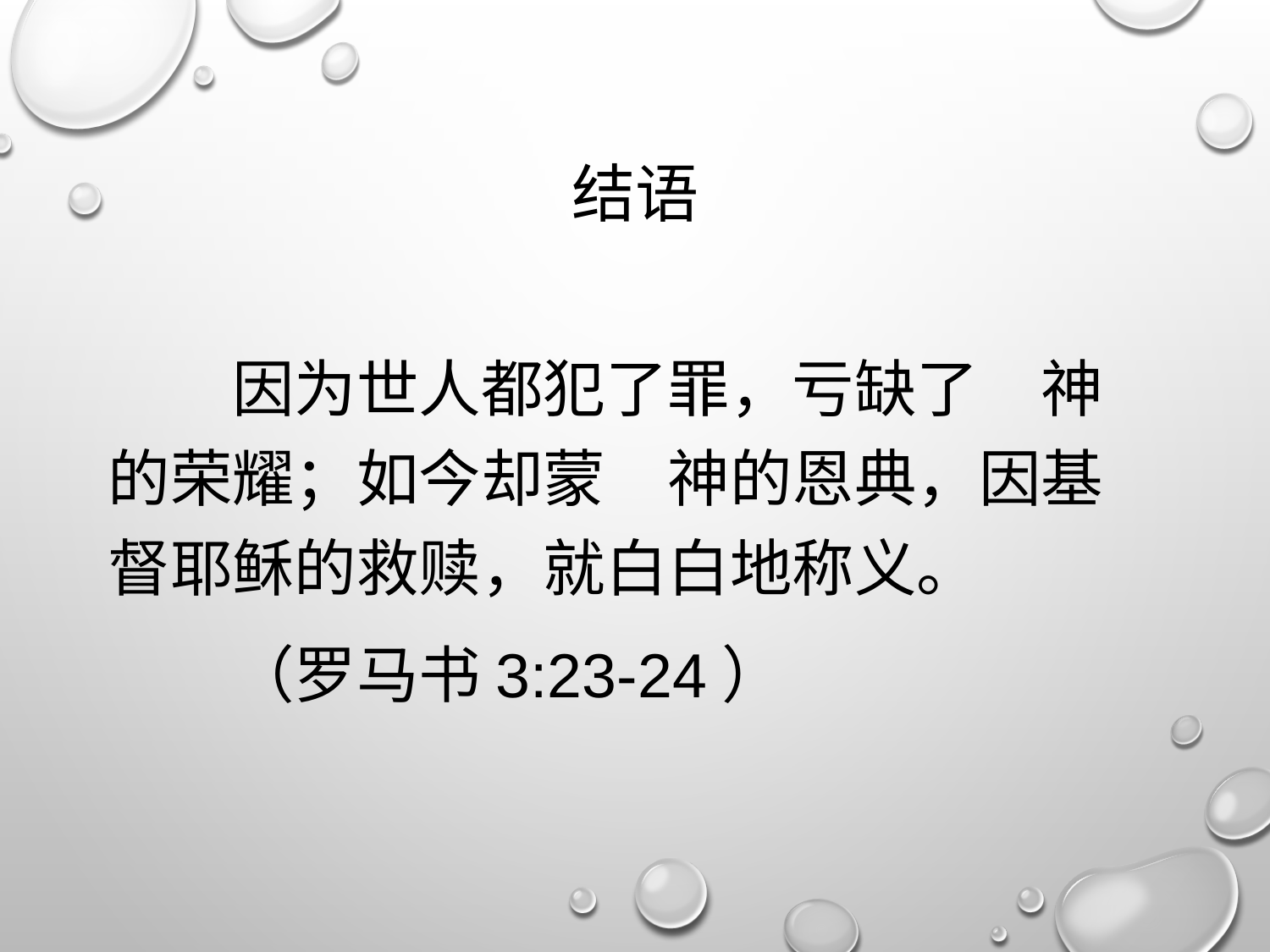

# 结语
	因为世人都犯了罪，亏缺了　神的荣耀；如今却蒙　神的恩典，因基督耶稣的救赎，就白白地称义。
				（罗马书3:23-24）